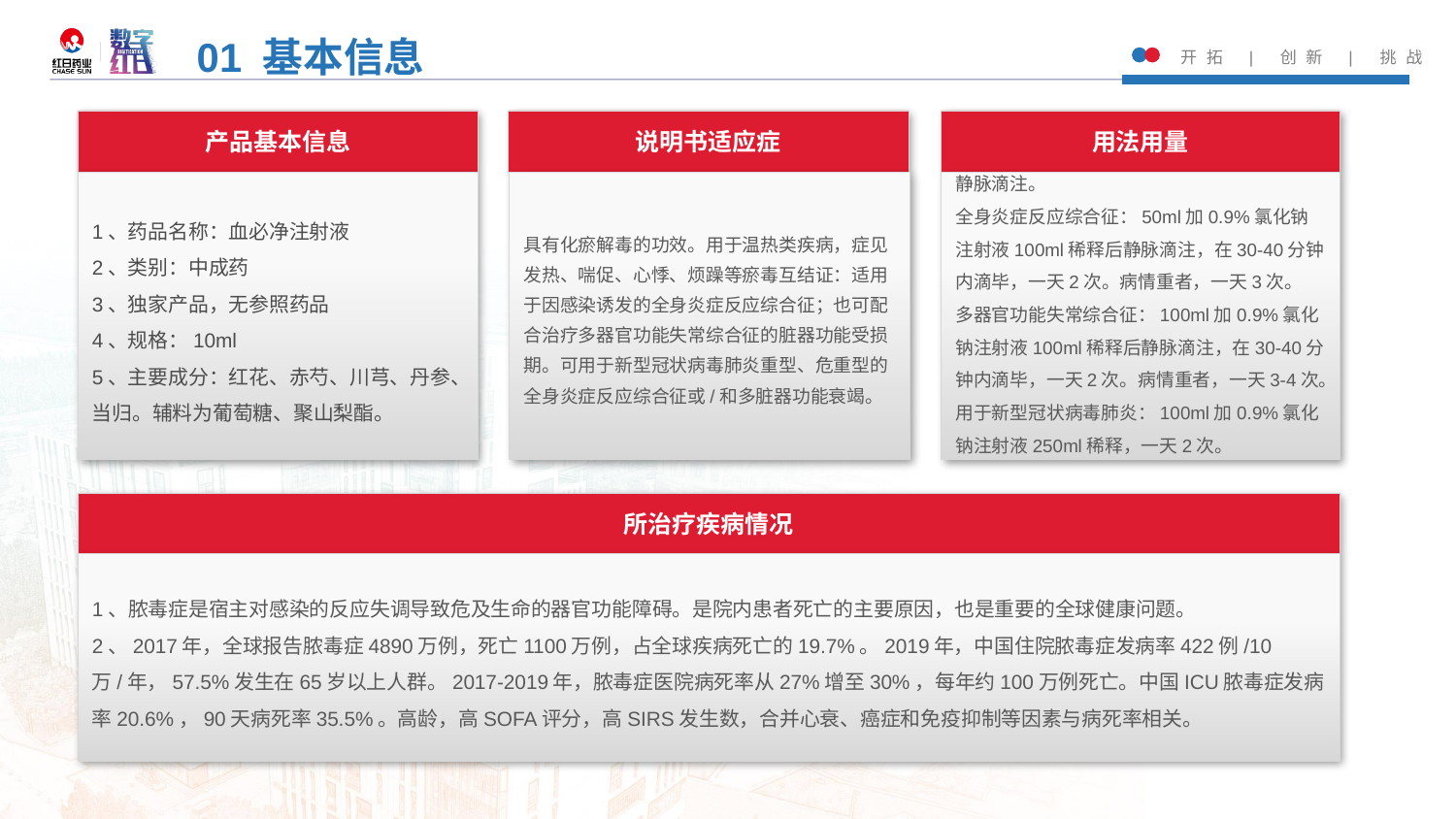

01 基本信息
产品基本信息
1、药品名称：血必净注射液
2、类别：中成药
3、独家产品，无参照药品
4、规格：10ml
5、主要成分：红花、赤芍、川芎、丹参、当归。辅料为葡萄糖、聚山梨酯。
说明书适应症
具有化瘀解毒的功效。用于温热类疾病，症见发热、喘促、心悸、烦躁等瘀毒互结证：适用于因感染诱发的全身炎症反应综合征；也可配合治疗多器官功能失常综合征的脏器功能受损期。可用于新型冠状病毒肺炎重型、危重型的全身炎症反应综合征或/和多脏器功能衰竭。
用法用量

静脉滴注。
全身炎症反应综合征：50ml加0.9%氯化钠注射液100ml稀释后静脉滴注，在30-40分钟内滴毕，一天2次。病情重者，一天3次。
多器官功能失常综合征：100ml加0.9%氯化钠注射液100ml稀释后静脉滴注，在30-40分钟内滴毕，一天2次。病情重者，一天3-4次。
用于新型冠状病毒肺炎：100ml加0.9%氯化钠注射液250ml稀释，一天2次。

所治疗疾病情况
1、脓毒症是宿主对感染的反应失调导致危及生命的器官功能障碍。是院内患者死亡的主要原因，也是重要的全球健康问题。
2、2017年，全球报告脓毒症4890万例，死亡1100万例，占全球疾病死亡的19.7%。2019年，中国住院脓毒症发病率422例/10万/年，57.5%发生在65岁以上人群。2017-2019年，脓毒症医院病死率从27%增至30%，每年约100万例死亡。中国ICU脓毒症发病率20.6%，90天病死率35.5%。高龄，高SOFA评分，高SIRS发生数，合并心衰、癌症和免疫抑制等因素与病死率相关。